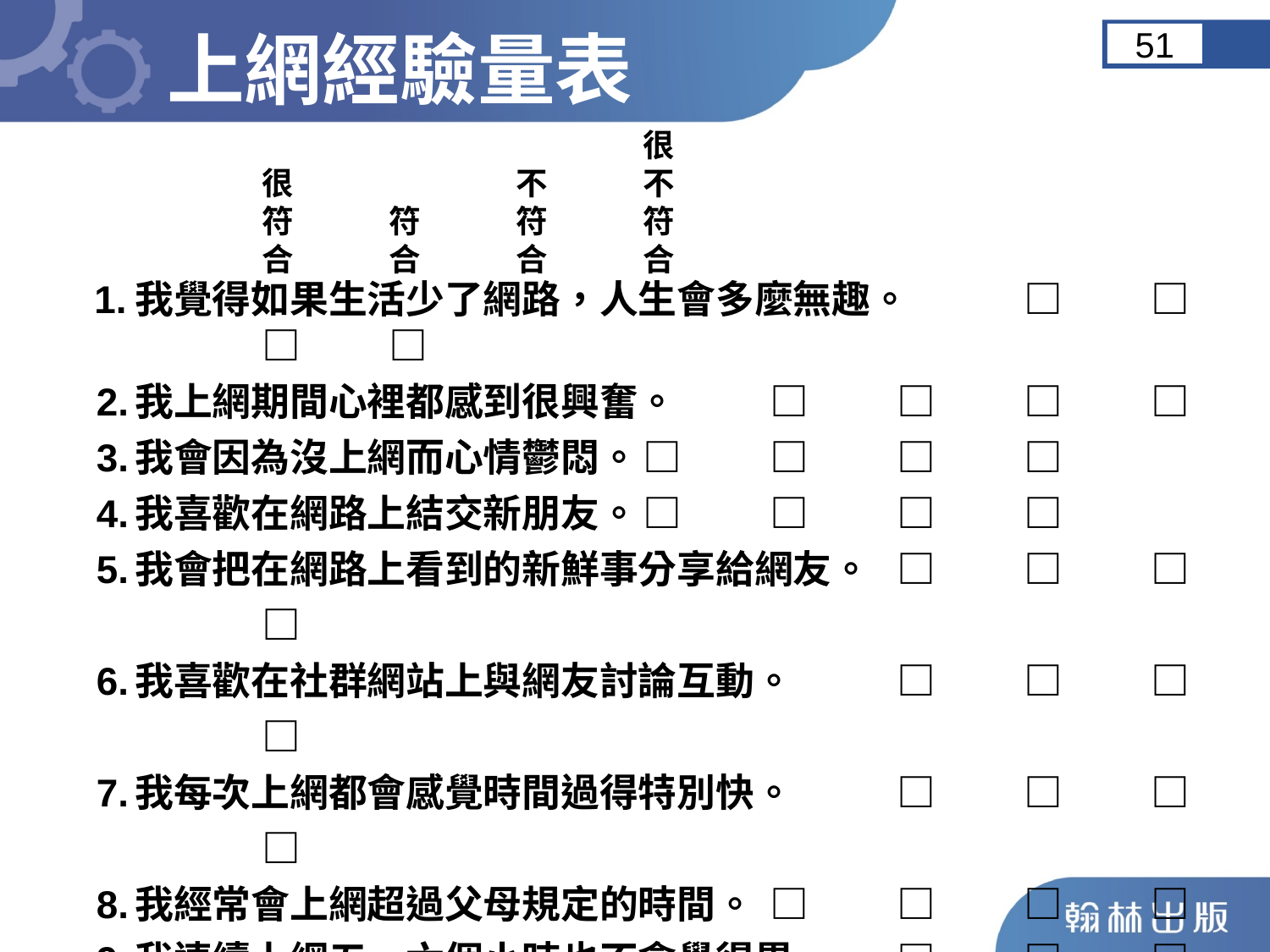

上網經驗量表

51
					很
		很		不	不
		符	符	符	符
		合	合	合	合
  1.	我覺得如果生活少了網路，人生會多麼無趣。	□	□	□	□
  2.	我上網期間心裡都感到很興奮。	□	□	□	□
  3.	我會因為沒上網而心情鬱悶。	□	□	□	□
  4.	我喜歡在網路上結交新朋友。	□	□	□	□
  5.	我會把在網路上看到的新鮮事分享給網友。	□	□	□	□
  6.	我喜歡在社群網站上與網友討論互動。	□	□	□	□
  7.	我每次上網都會感覺時間過得特別快。	□	□	□	□
  8.	我經常會上網超過父母規定的時間。	□	□	□	□
  9.	我連續上網五、六個小時也不會覺得累。	□	□	□	□
10.	我下課回到家就迫不急待的想上網。	□	□	□	□